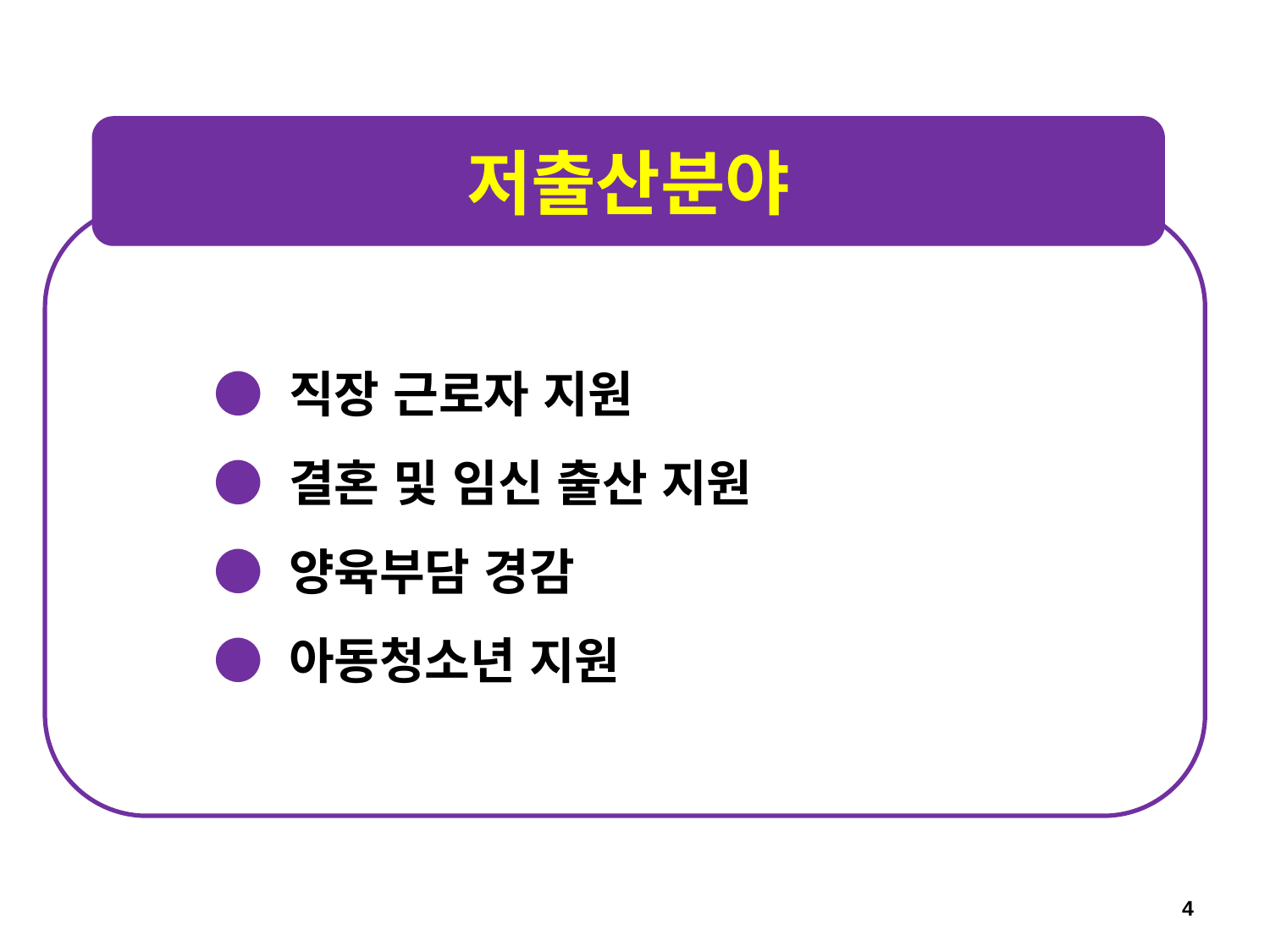

저출산분야
● 직장 근로자 지원
● 결혼 및 임신 출산 지원
● 양육부담 경감
● 아동청소년 지원
4